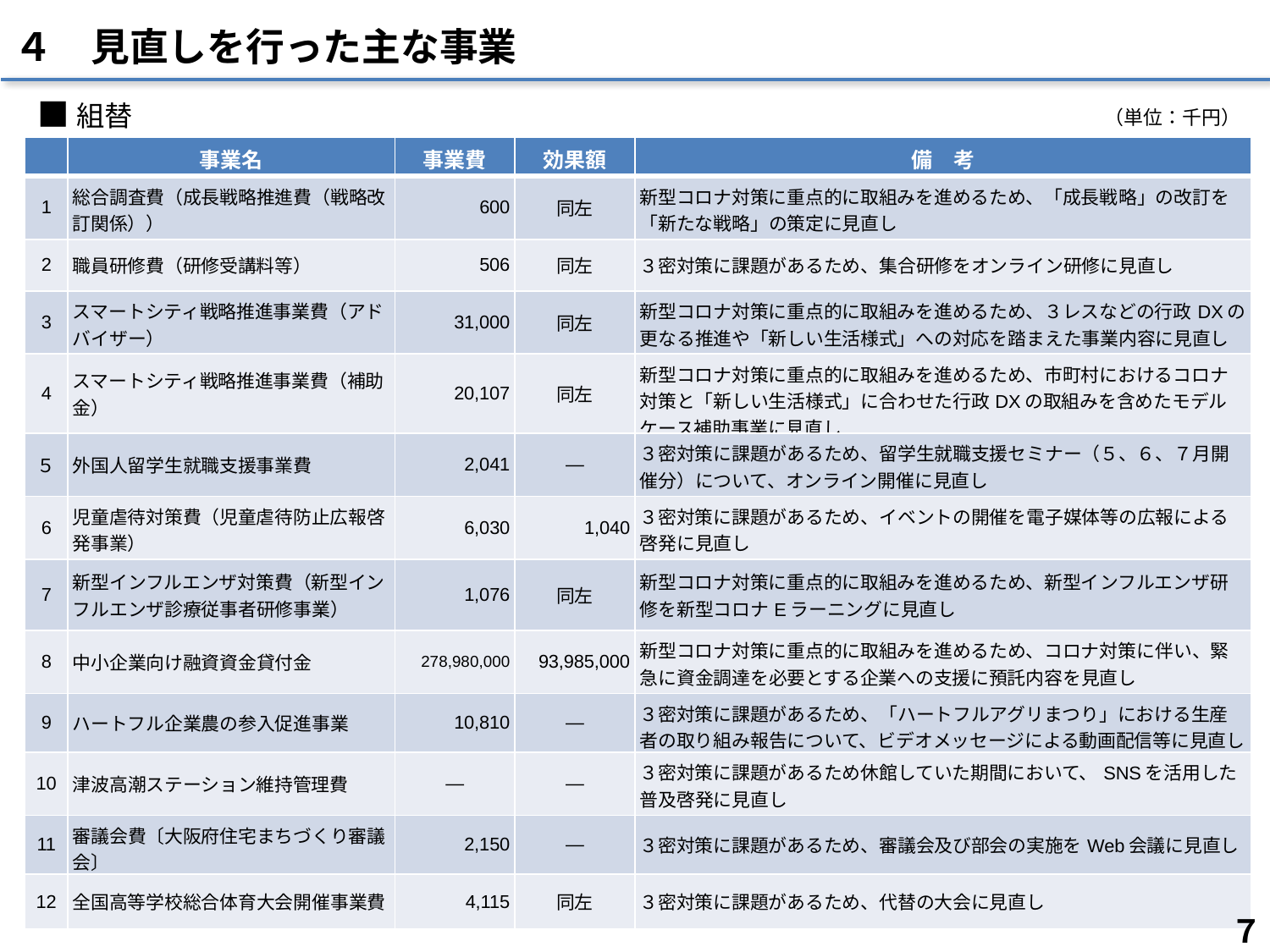

４　見直しを行った主な事業
■組替
（単位：千円）
|  | 事業名 | 事業費 | 効果額 | 備　考 |
| --- | --- | --- | --- | --- |
| 1 | 総合調査費（成長戦略推進費（戦略改訂関係）） | 600 | 同左 | 新型コロナ対策に重点的に取組みを進めるため、「成長戦略」の改訂を「新たな戦略」の策定に見直し |
| 2 | 職員研修費（研修受講料等） | 506 | 同左 | ３密対策に課題があるため、集合研修をオンライン研修に見直し |
| 3 | スマートシティ戦略推進事業費（アドバイザー） | 31,000 | 同左 | 新型コロナ対策に重点的に取組みを進めるため、３レスなどの行政DXの更なる推進や「新しい生活様式」への対応を踏まえた事業内容に見直し |
| 4 | スマートシティ戦略推進事業費（補助金） | 20,107 | 同左 | 新型コロナ対策に重点的に取組みを進めるため、市町村におけるコロナ対策と「新しい生活様式」に合わせた行政DXの取組みを含めたモデルケース補助事業に見直し |
| ５ | 外国人留学生就職支援事業費 | 2,041 | ― | ３密対策に課題があるため、留学生就職支援セミナー（５、６、７月開催分）について、オンライン開催に見直し |
| 6 | 児童虐待対策費（児童虐待防止広報啓発事業） | 6,030 | 1,040 | ３密対策に課題があるため、イベントの開催を電子媒体等の広報による啓発に見直し |
| 7 | 新型インフルエンザ対策費（新型インフルエンザ診療従事者研修事業） | 1,076 | 同左 | 新型コロナ対策に重点的に取組みを進めるため、新型インフルエンザ研修を新型コロナEラーニングに見直し |
| 8 | 中小企業向け融資資金貸付金 | 278,980,000 | 93,985,000 | 新型コロナ対策に重点的に取組みを進めるため、コロナ対策に伴い、緊急に資金調達を必要とする企業への支援に預託内容を見直し |
| 9 | ハートフル企業農の参入促進事業 | 10,810 | ― | ３密対策に課題があるため、「ハートフルアグリまつり」における生産者の取り組み報告について、ビデオメッセージによる動画配信等に見直し |
| 10 | 津波高潮ステーション維持管理費 | ― | ― | ３密対策に課題があるため休館していた期間において、SNSを活用した普及啓発に見直し |
| 11 | 審議会費〔大阪府住宅まちづくり審議会〕 | 2,150 | ― | ３密対策に課題があるため、審議会及び部会の実施をWeb会議に見直し |
| 12 | 全国高等学校総合体育大会開催事業費 | 4,115 | 同左 | ３密対策に課題があるため、代替の大会に見直し |
７